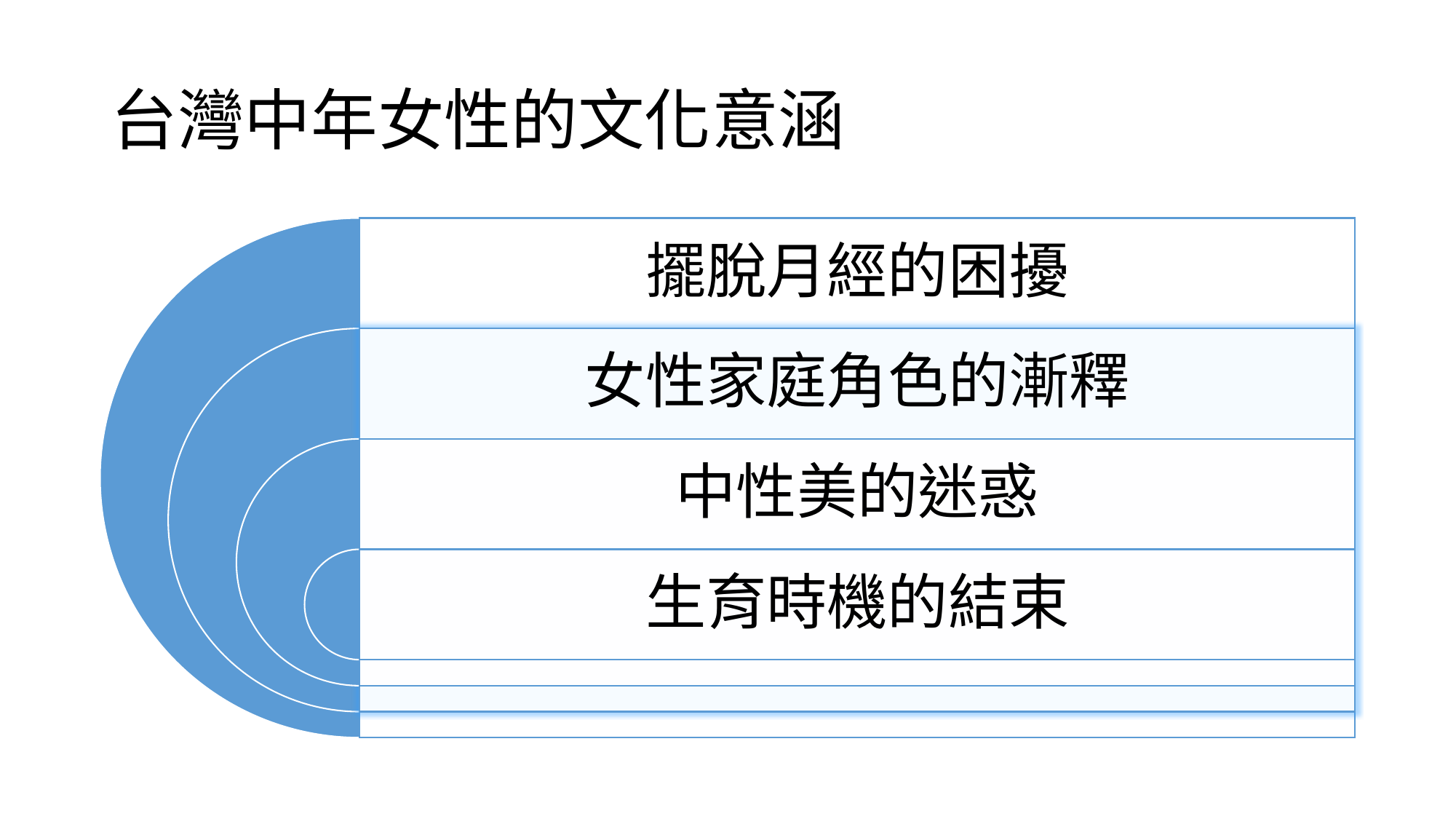

# 台灣中年女性的文化意涵
擺脫月經的困擾
女性家庭角色的漸釋
中性美的迷惑
生育時機的結束